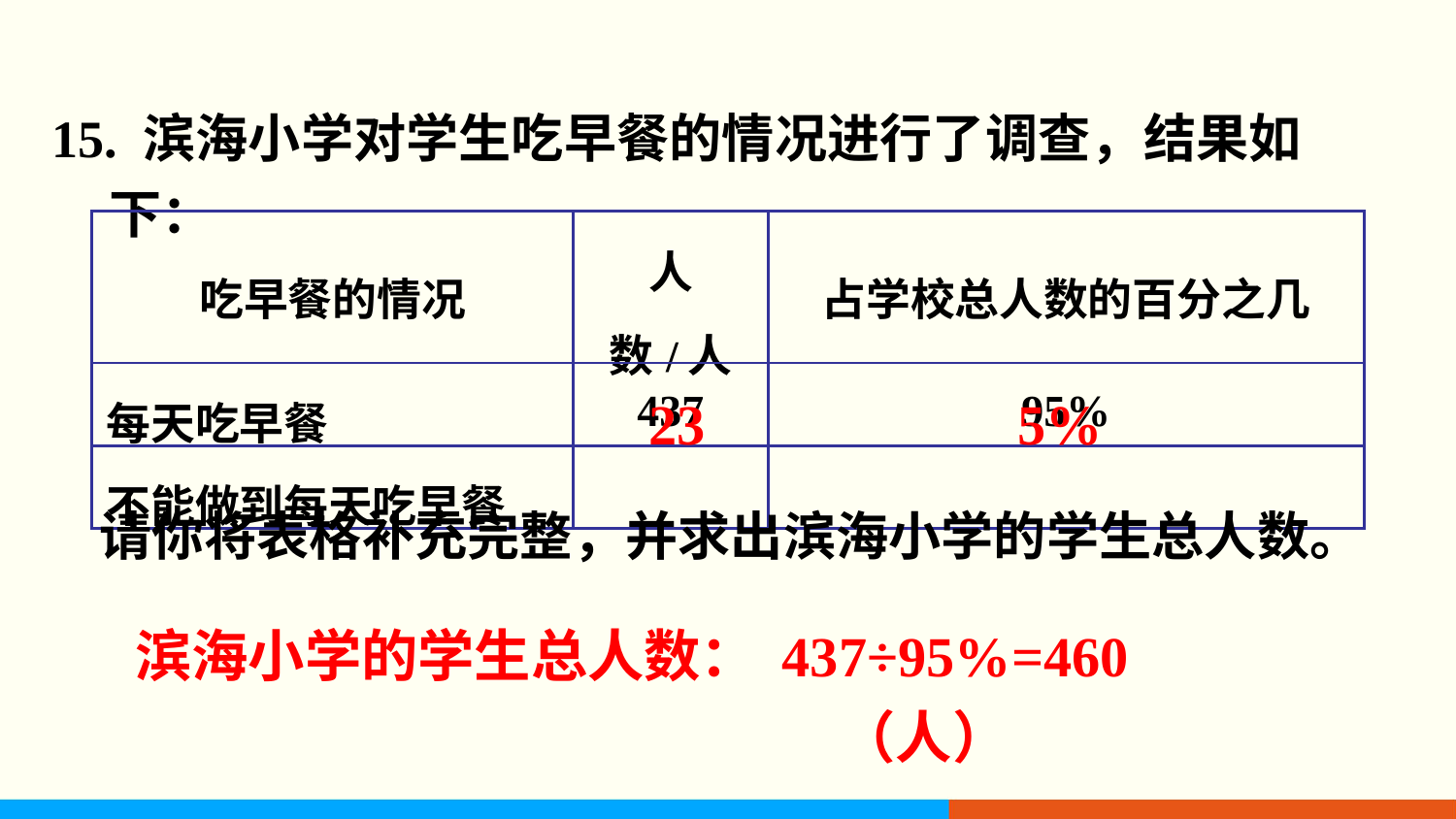

15. 滨海小学对学生吃早餐的情况进行了调查，结果如下：
| 吃早餐的情况 | 人数/人 | 占学校总人数的百分之几 |
| --- | --- | --- |
| 每天吃早餐 | 437 | 95% |
| 不能做到每天吃早餐 |  |  |
23
5%
请你将表格补充完整，并求出滨海小学的学生总人数。
滨海小学的学生总人数：
437÷95%=460（人）